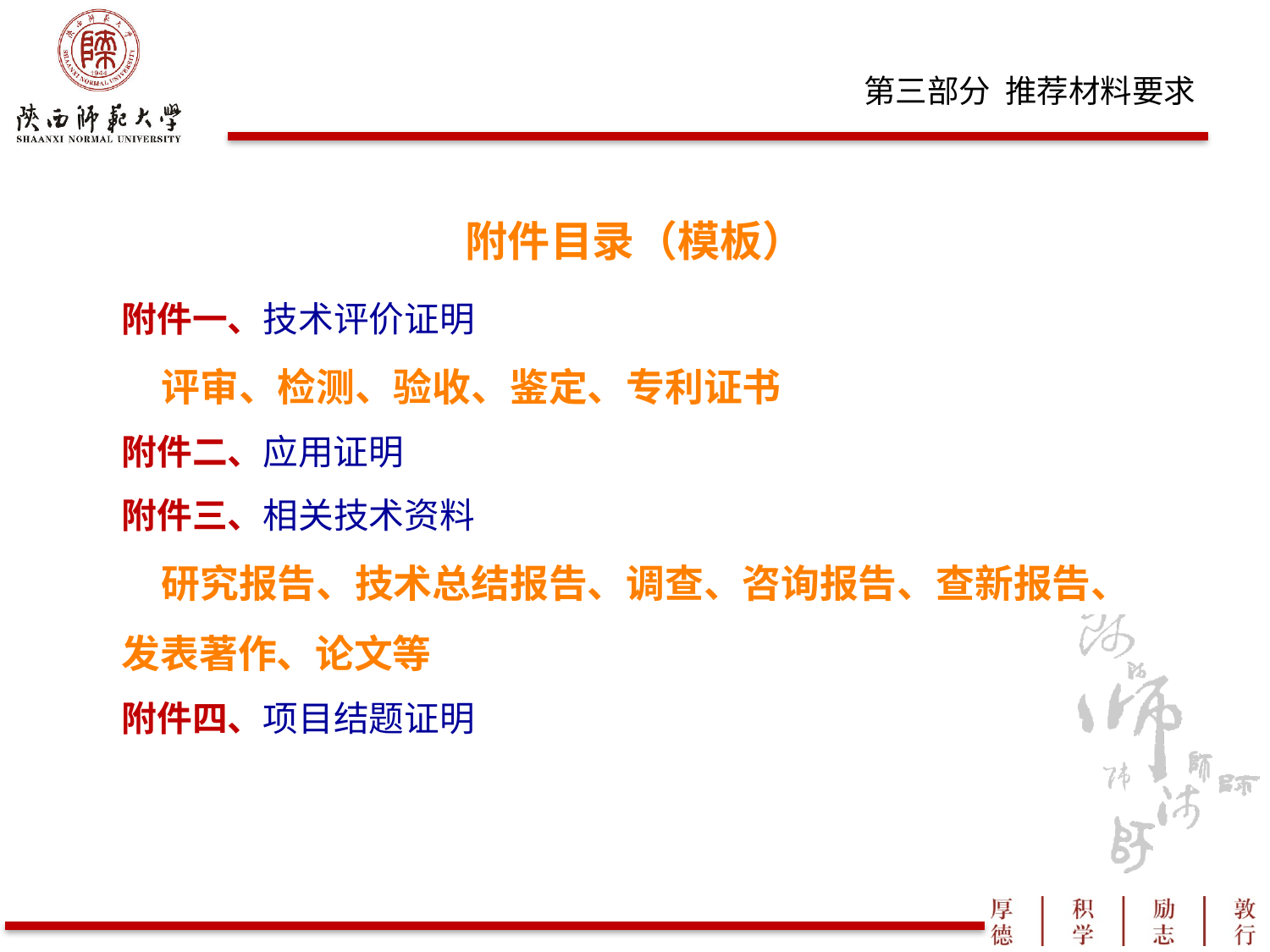

附件目录（模板）
附件一、技术评价证明
    评审、检测、验收、鉴定、专利证书
附件二、应用证明
附件三、相关技术资料
    研究报告、技术总结报告、调查、咨询报告、查新报告、发表著作、论文等
附件四、项目结题证明